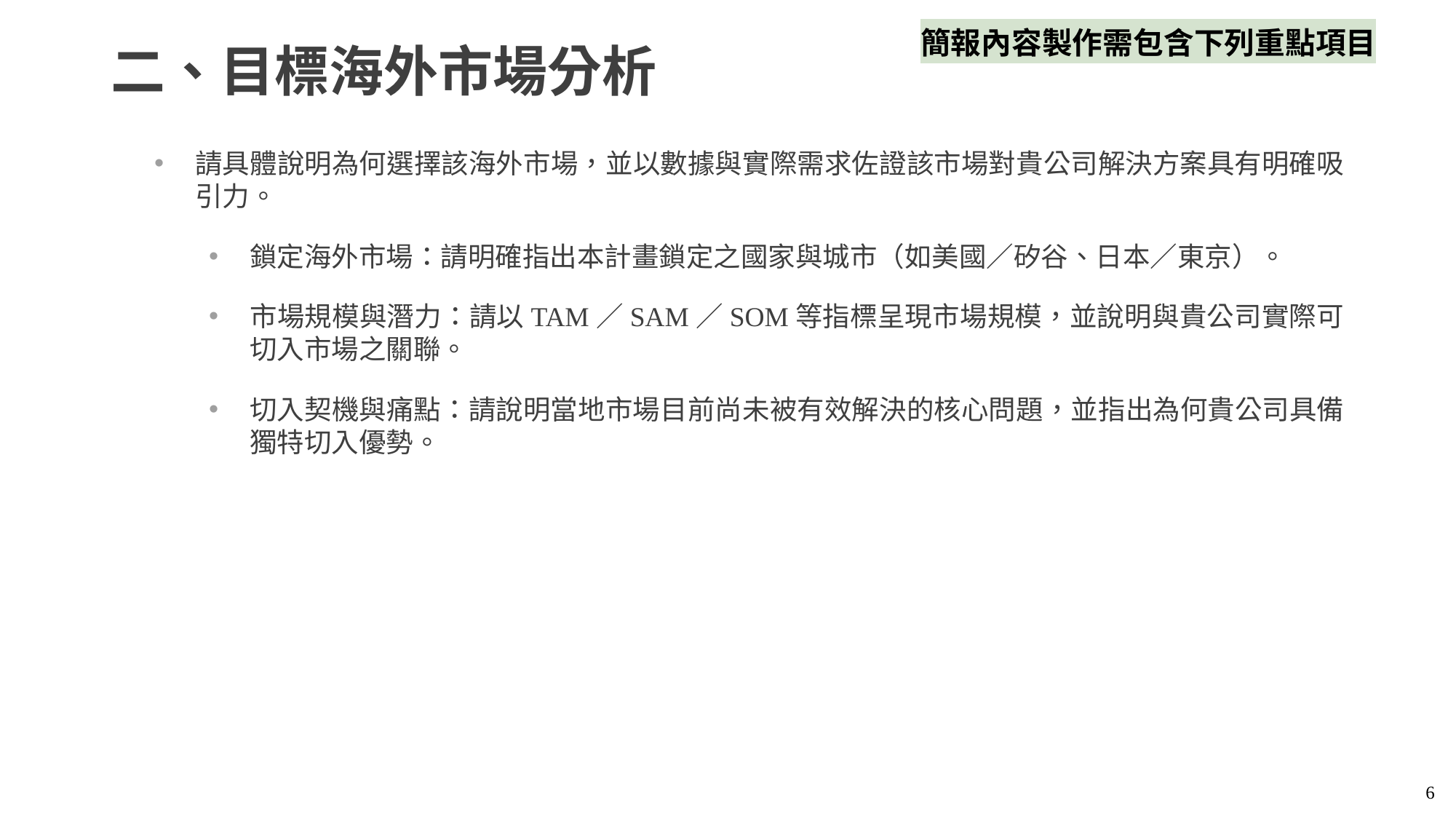

簡報內容製作需包含下列重點項目
# 二、目標海外市場分析
請具體說明為何選擇該海外市場，並以數據與實際需求佐證該市場對貴公司解決方案具有明確吸引力。
鎖定海外市場：請明確指出本計畫鎖定之國家與城市（如美國／矽谷、日本／東京）。
市場規模與潛力：請以TAM／SAM／SOM等指標呈現市場規模，並說明與貴公司實際可切入市場之關聯。
切入契機與痛點：請說明當地市場目前尚未被有效解決的核心問題，並指出為何貴公司具備獨特切入優勢。
6